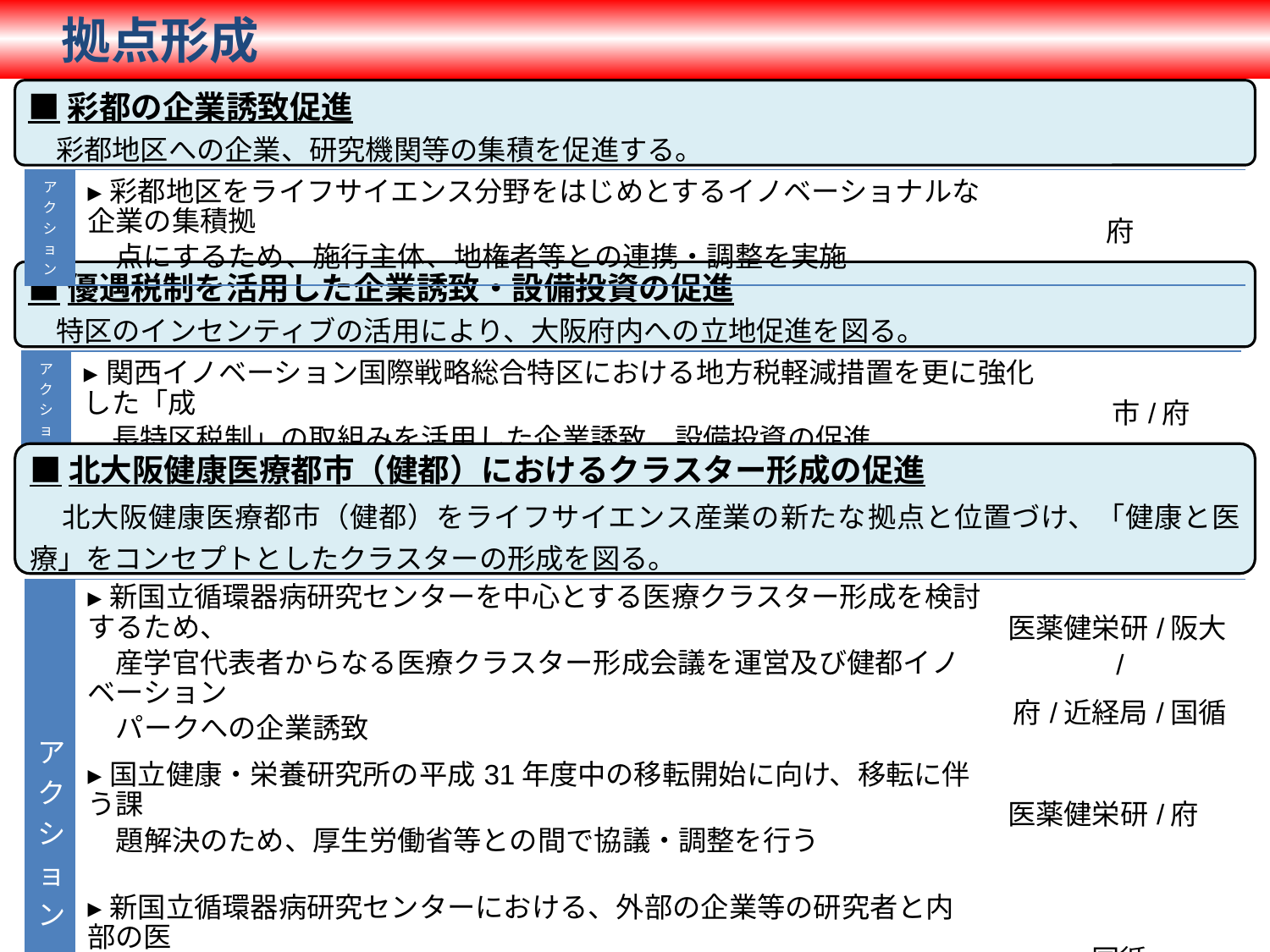

拠点形成
■彩都の企業誘致促進
　彩都地区への企業、研究機関等の集積を促進する。
| アクション | ▸彩都地区をライフサイエンス分野をはじめとするイノベーショナルな企業の集積拠 　点にするため、施行主体、地権者等との連携・調整を実施 | 府 |
| --- | --- | --- |
■優遇税制を活用した企業誘致・設備投資の促進
　特区のインセンティブの活用により、大阪府内への立地促進を図る。
| アクション | ▸関西イノベーション国際戦略総合特区における地方税軽減措置を更に強化した「成 　長特区税制」の取組みを活用した企業誘致、設備投資の促進 | 市/府 |
| --- | --- | --- |
■北大阪健康医療都市（健都）におけるクラスター形成の促進
　北大阪健康医療都市（健都）をライフサイエンス産業の新たな拠点と位置づけ、「健康と医療」をコンセプトとしたクラスターの形成を図る。
| アクション | ▸新国立循環器病研究センターを中心とする医療クラスター形成を検討するため、 　産学官代表者からなる医療クラスター形成会議を運営及び健都イノベーション 　パークへの企業誘致 | 医薬健栄研/阪大/ 府/近経局/国循 |
| --- | --- | --- |
|  | ▸国立健康・栄養研究所の平成31年度中の移転開始に向け、移転に伴う課 　題解決のため、厚生労働省等との間で協議・調整を行う | 医薬健栄研/府 |
|  | ▸新国立循環器病研究センターにおける、外部の企業等の研究者と内部の医 　師・研究者等が共同研究を行う拠点となるオープンイノベーションセンターの設 　置に向けた検討の実施 | 国循 |